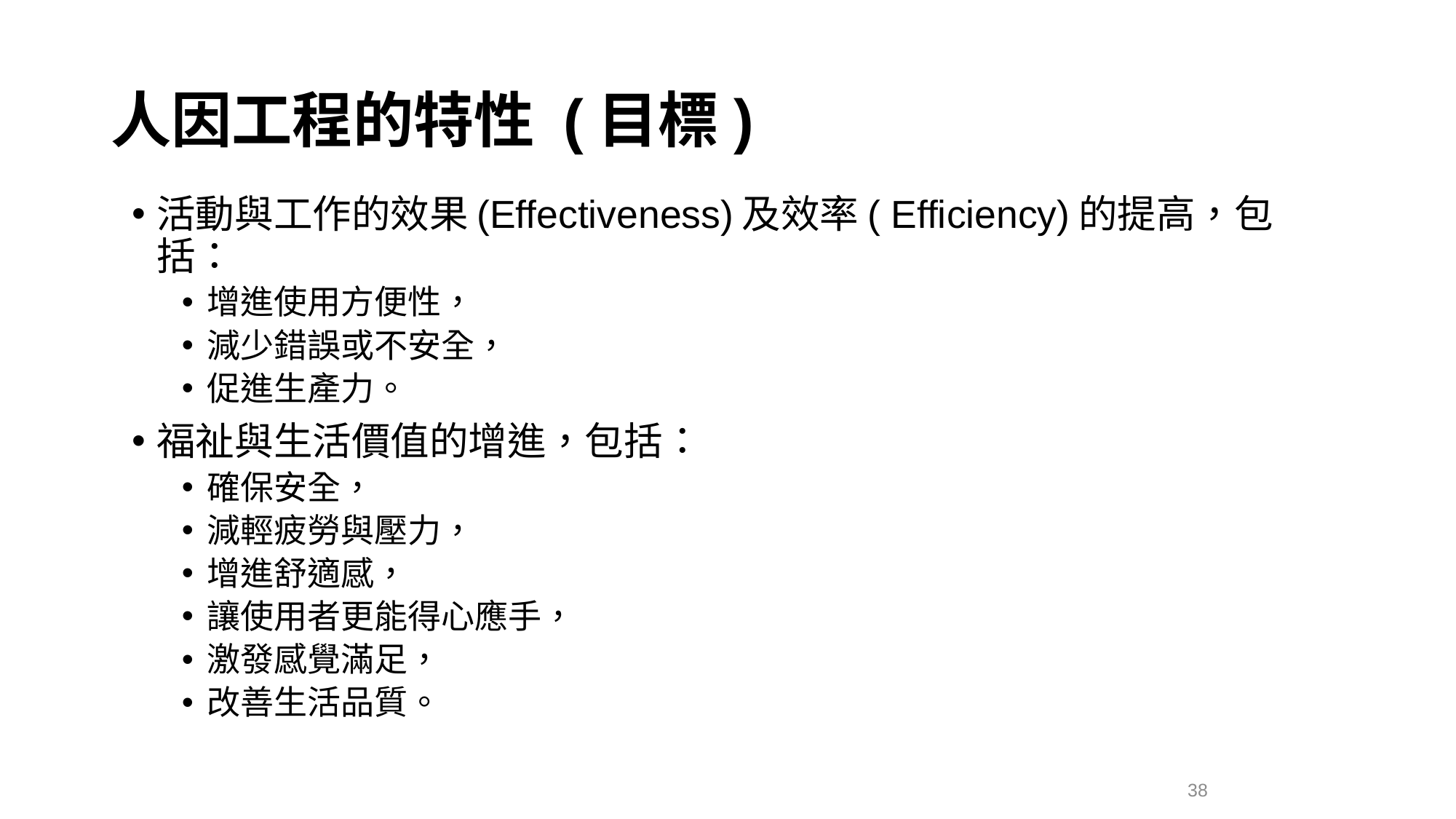

# 人因工程的特性 (目標)
活動與工作的效果(Effectiveness)及效率( Efficiency)的提高，包括：
增進使用方便性，
減少錯誤或不安全，
促進生產力。
福祉與生活價值的增進，包括：
確保安全，
減輕疲勞與壓力，
增進舒適感，
讓使用者更能得心應手，
激發感覺滿足，
改善生活品質。
38